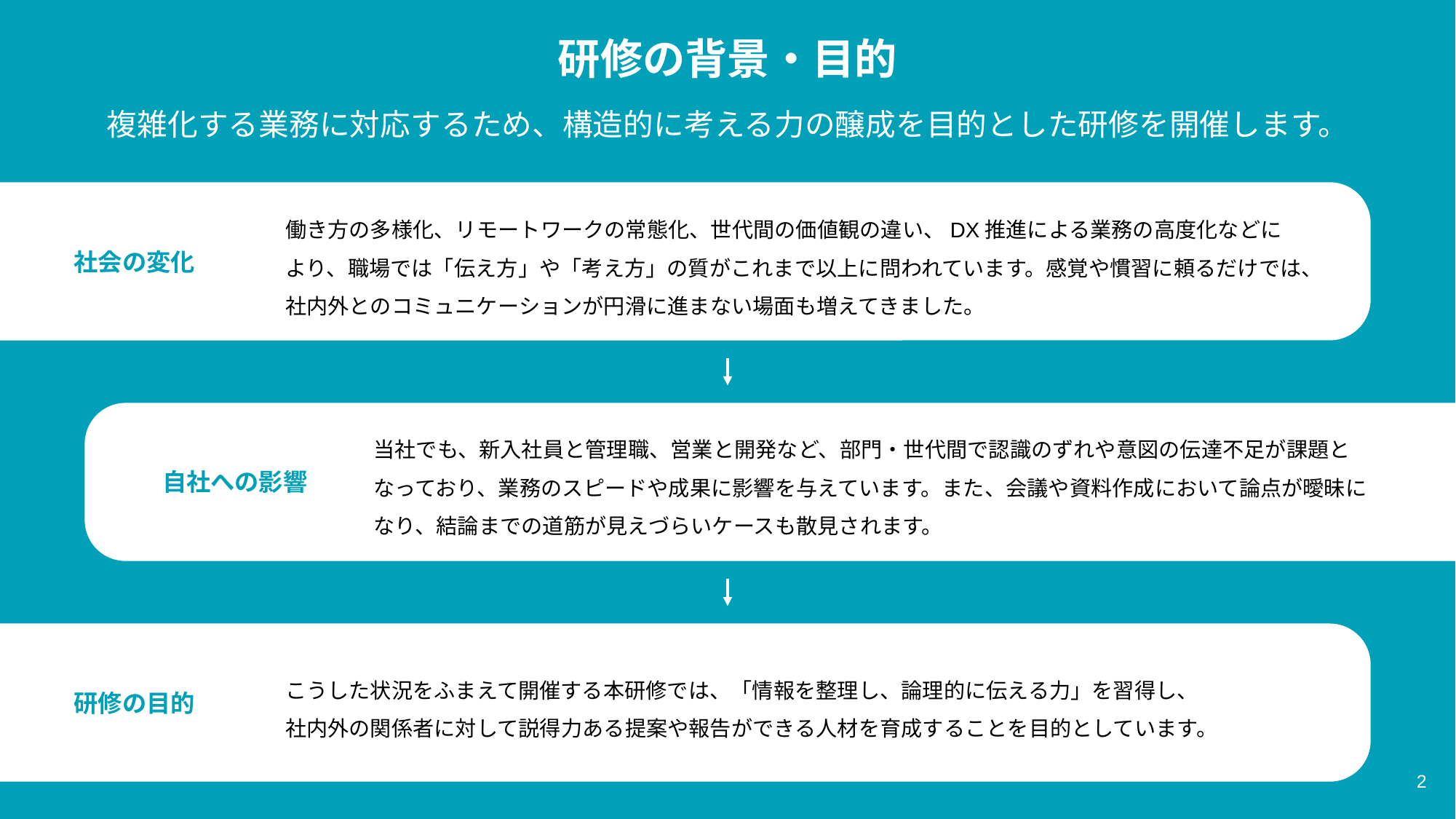

研修の背景・目的
複雑化する業務に対応するため、構造的に考える力の醸成を目的とした研修を開催します。
社会の変化
働き方の多様化、リモートワークの常態化、世代間の価値観の違い、DX推進による業務の高度化などに
より、職場では「伝え方」や「考え方」の質がこれまで以上に問われています。感覚や慣習に頼るだけでは、
社内外とのコミュニケーションが円滑に進まない場面も増えてきました。
自社への影響
当社でも、新入社員と管理職、営業と開発など、部門・世代間で認識のずれや意図の伝達不足が課題と
なっており、業務のスピードや成果に影響を与えています。また、会議や資料作成において論点が曖昧に
なり、結論までの道筋が見えづらいケースも散見されます。
研修の目的
こうした状況をふまえて開催する本研修では、「情報を整理し、論理的に伝える力」を習得し、
社内外の関係者に対して説得力ある提案や報告ができる人材を育成することを目的としています。
2